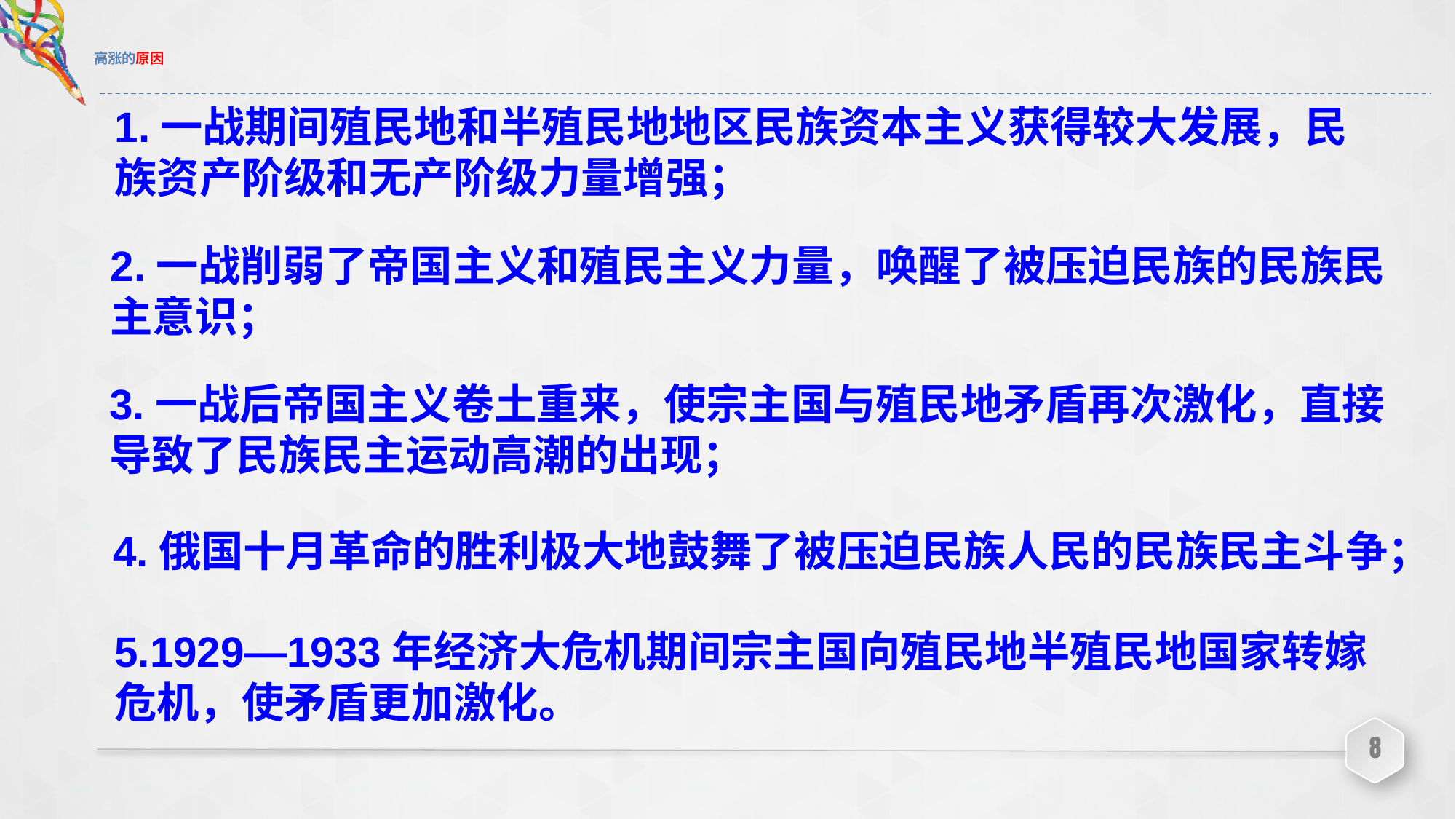

# 高涨的原因
1.一战期间殖民地和半殖民地地区民族资本主义获得较大发展，民族资产阶级和无产阶级力量增强；
2.一战削弱了帝国主义和殖民主义力量，唤醒了被压迫民族的民族民主意识；
3.一战后帝国主义卷土重来，使宗主国与殖民地矛盾再次激化，直接导致了民族民主运动高潮的出现；
4.俄国十月革命的胜利极大地鼓舞了被压迫民族人民的民族民主斗争；
5.1929—1933年经济大危机期间宗主国向殖民地半殖民地国家转嫁危机，使矛盾更加激化。
8